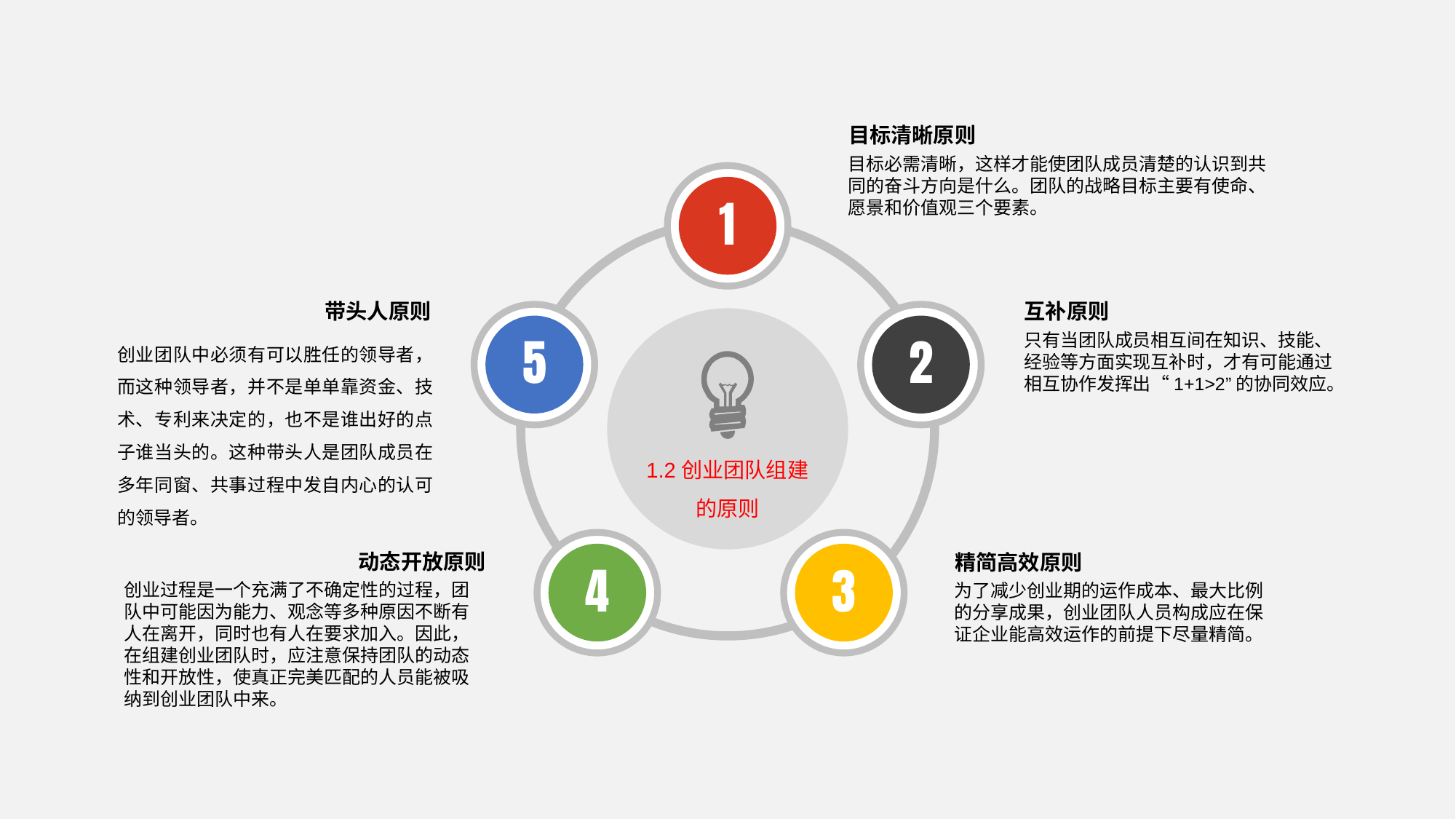

目标清晰原则
目标必需清晰，这样才能使团队成员清楚的认识到共同的奋斗方向是什么。团队的战略目标主要有使命、愿景和价值观三个要素。

1

带头人原则
互补原则

只有当团队成员相互间在知识、技能、经验等方面实现互补时，才有可能通过相互协作发挥出“1+1>2”的协同效应。
创业团队中必须有可以胜任的领导者，而这种领导者，并不是单单靠资金、技术、专利来决定的，也不是谁出好的点子谁当头的。这种带头人是团队成员在多年同窗、共事过程中发自内心的认可的领导者。
5
2

1.2创业团队组建的原则

动态开放原则

精简高效原则
4
3
创业过程是一个充满了不确定性的过程，团队中可能因为能力、观念等多种原因不断有人在离开，同时也有人在要求加入。因此，在组建创业团队时，应注意保持团队的动态性和开放性，使真正完美匹配的人员能被吸纳到创业团队中来。
为了减少创业期的运作成本、最大比例的分享成果，创业团队人员构成应在保证企业能高效运作的前提下尽量精简。